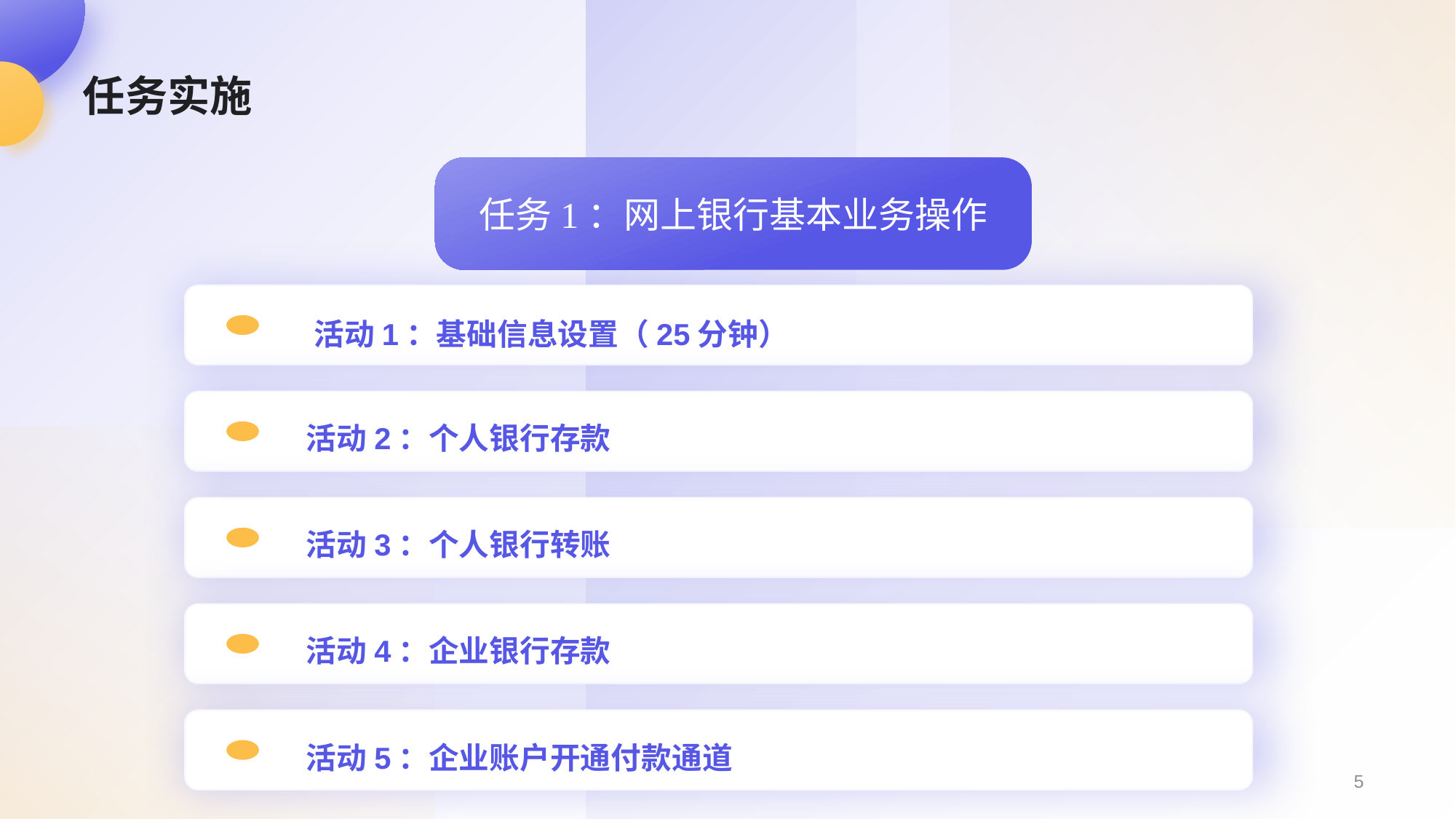

# 任务实施
任务1：网上银行基本业务操作

活动1：基础信息设置（25分钟）

活动2：个人银行存款

活动3：个人银行转账

活动4：企业银行存款

活动5：企业账户开通付款通道

5